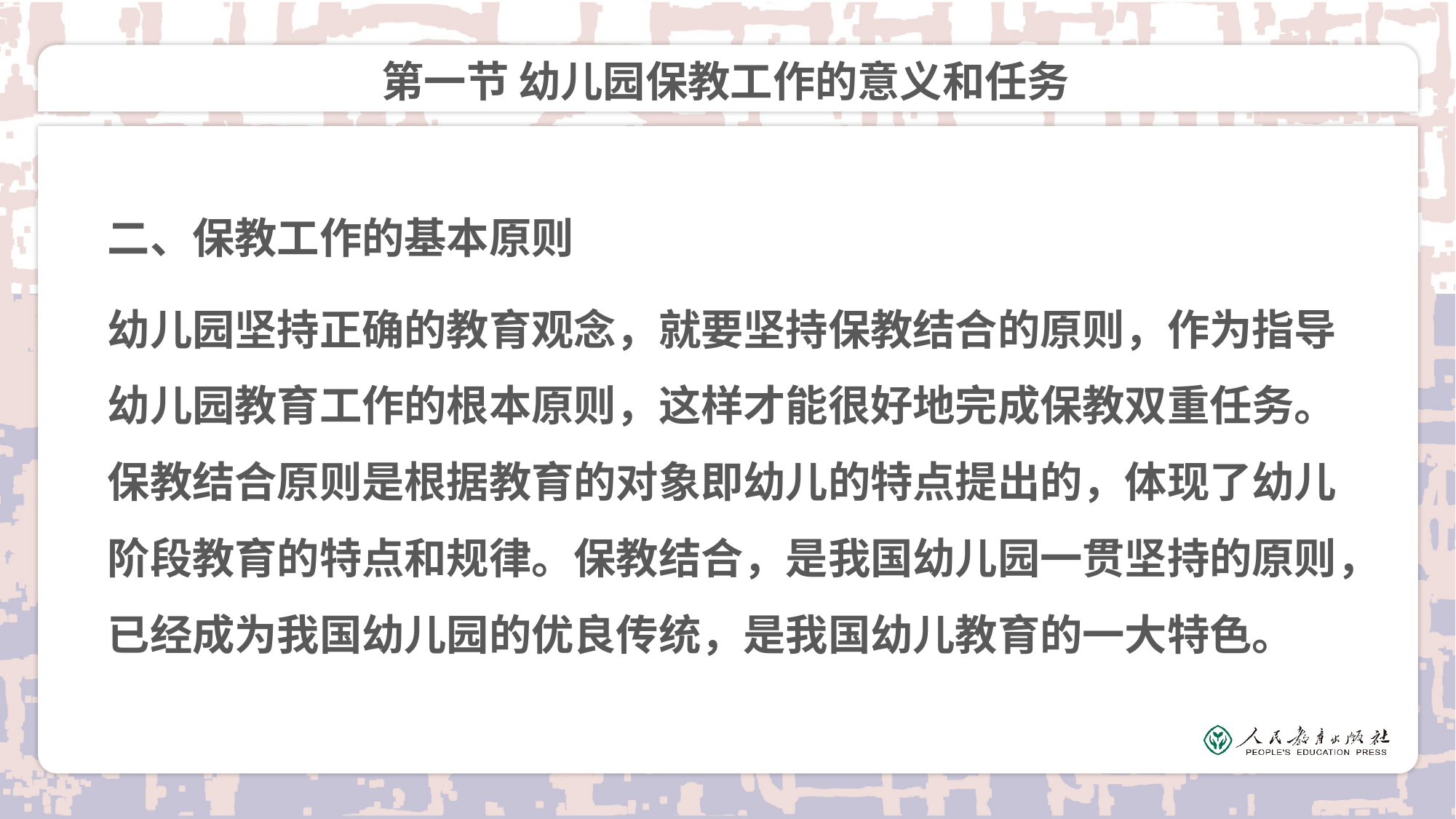

# 第一节 幼儿园保教工作的意义和任务
二、保教工作的基本原则
幼儿园坚持正确的教育观念，就要坚持保教结合的原则，作为指导幼儿园教育工作的根本原则，这样才能很好地完成保教双重任务。保教结合原则是根据教育的对象即幼儿的特点提出的，体现了幼儿阶段教育的特点和规律。保教结合，是我国幼儿园一贯坚持的原则，已经成为我国幼儿园的优良传统，是我国幼儿教育的一大特色。